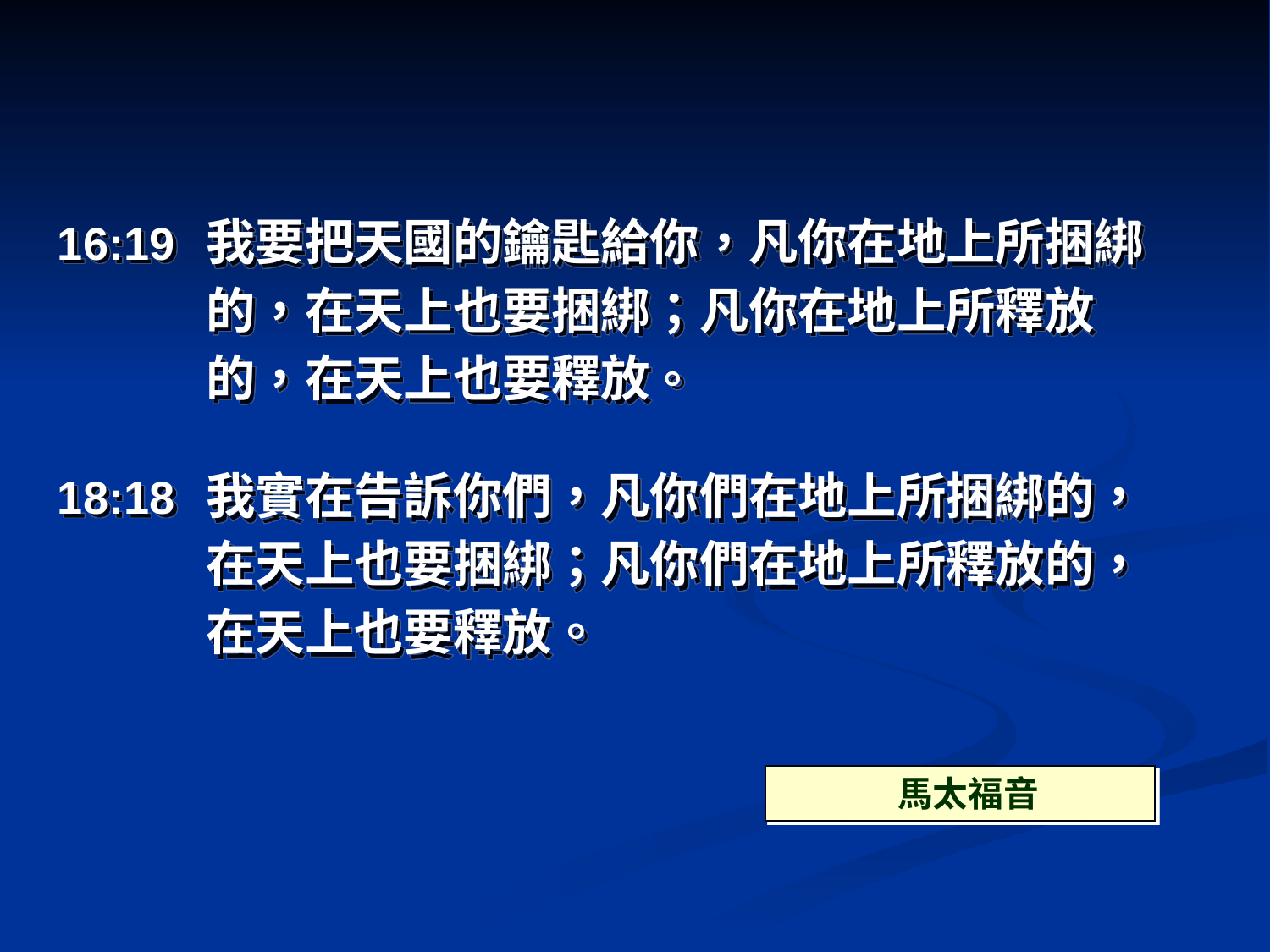

16:19	我要把天國的鑰匙給你，凡你在地上所捆綁的，在天上也要捆綁；凡你在地上所釋放的，在天上也要釋放。
18:18	我實在告訴你們，凡你們在地上所捆綁的，在天上也要捆綁；凡你們在地上所釋放的，在天上也要釋放。
 馬太福音